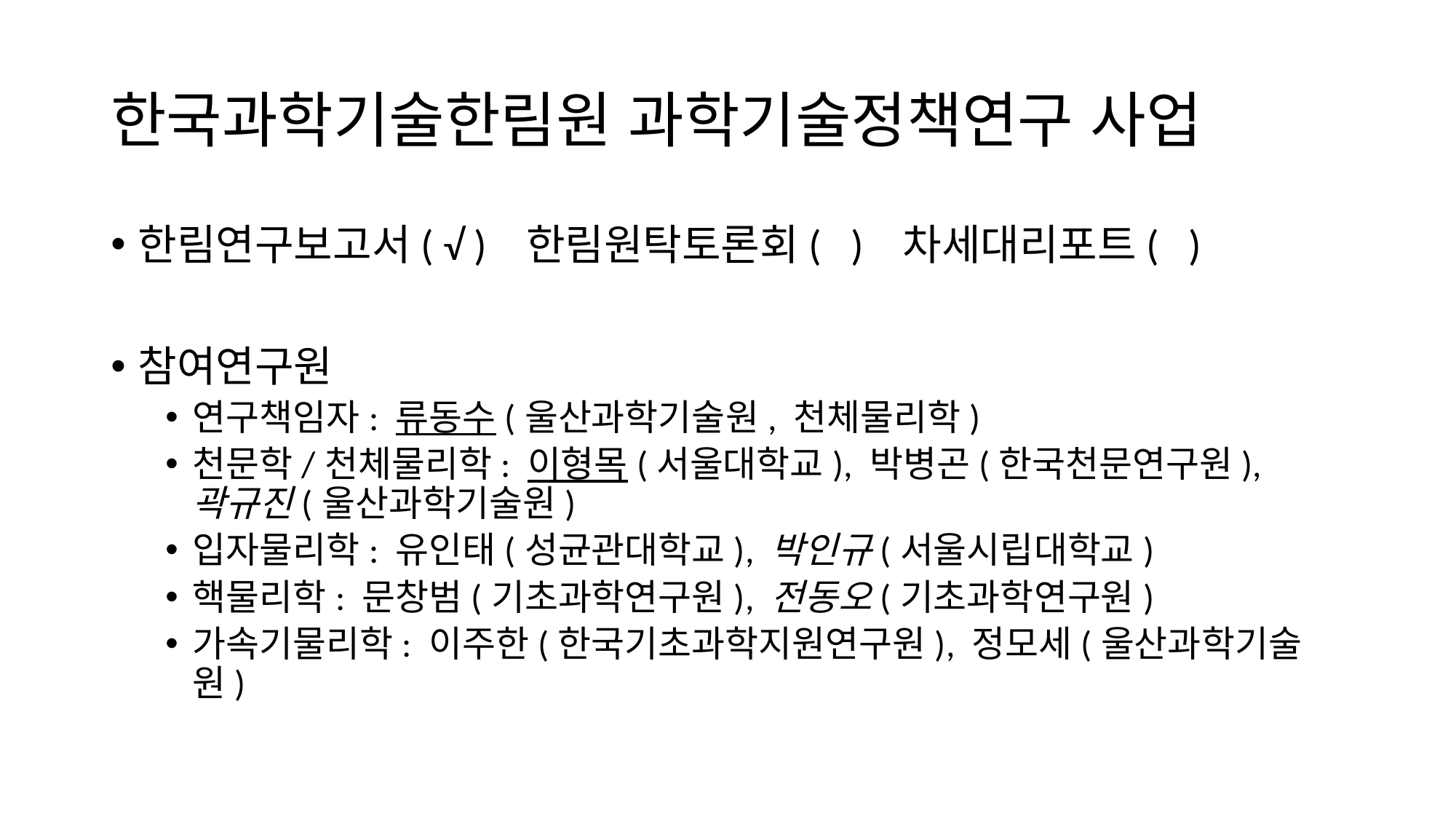

# 한국과학기술한림원 과학기술정책연구 사업
한림연구보고서( √ )   한림원탁토론회(   )   차세대리포트(   )

참여연구원
연구책임자: 류동수(울산과학기술원, 천체물리학)
천문학/천체물리학: 이형목(서울대학교), 박병곤(한국천문연구원), 곽규진(울산과학기술원)
입자물리학: 유인태(성균관대학교), 박인규(서울시립대학교)
핵물리학: 문창범(기초과학연구원), 전동오(기초과학연구원)
가속기물리학: 이주한(한국기초과학지원연구원), 정모세(울산과학기술원)